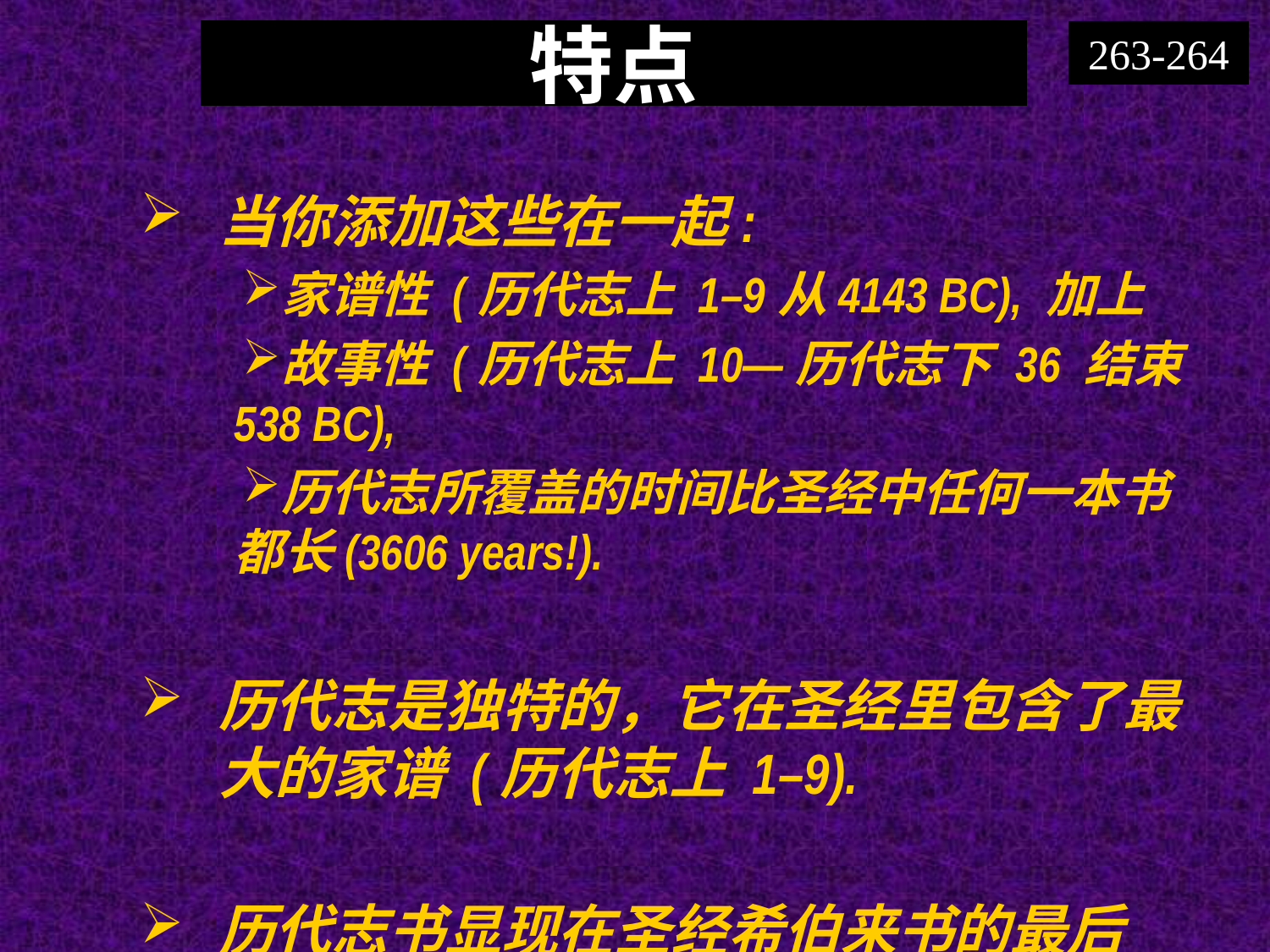

# 特点
263-264
当你添加这些在一起:
家谱性 (历代志上 1–9从4143 BC), 加上
故事性 (历代志上 10—历代志下 36 结束 538 BC),
历代志所覆盖的时间比圣经中任何一本书都长(3606 years!).

历代志是独特的，它在圣经里包含了最大的家谱 (历代志上 1–9).

历代志书显现在圣经希伯来书的最后本.